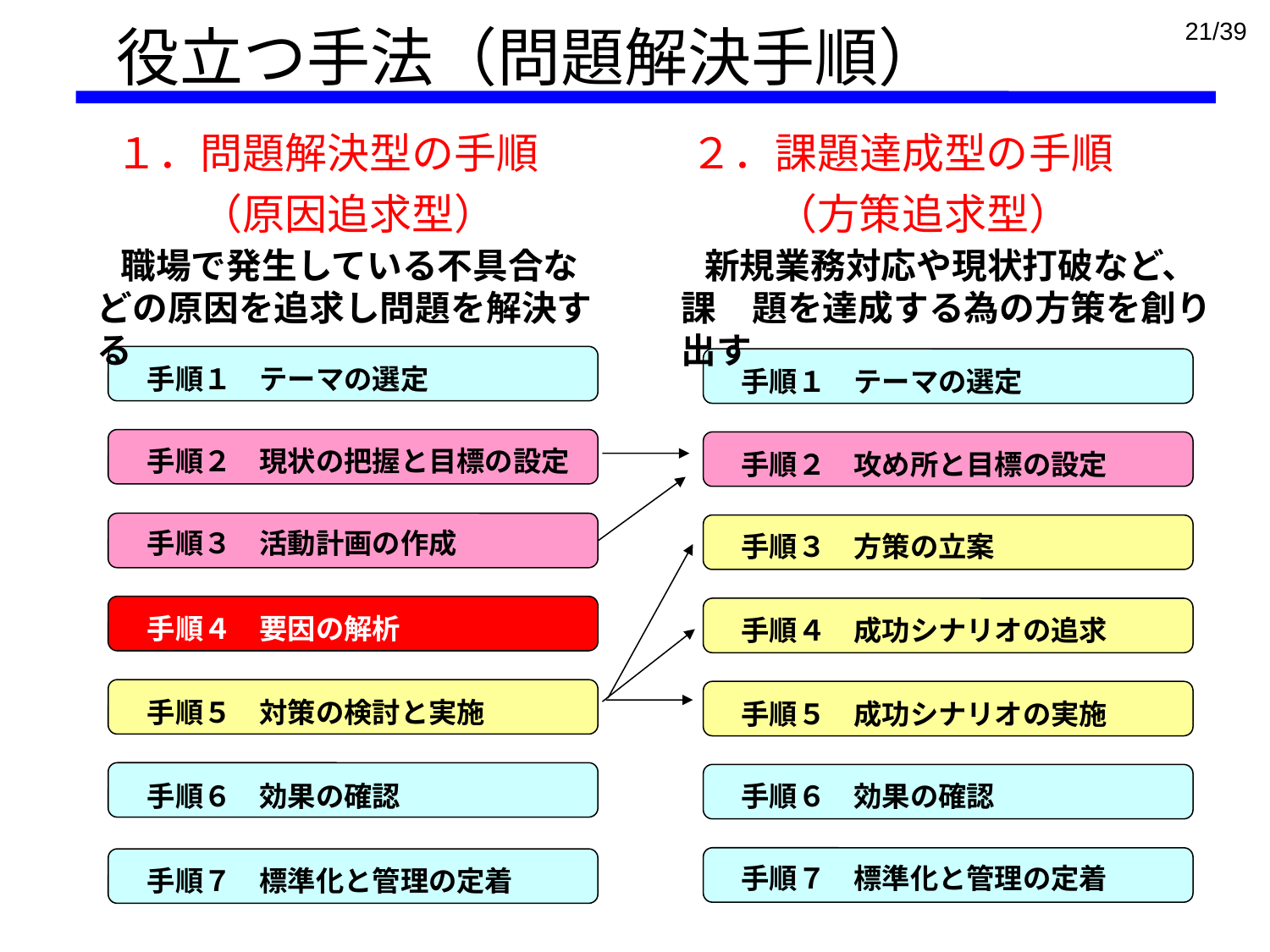

役立つ手法（問題解決手順）

１．問題解決型の手順
　　（原因追求型）
２．課題達成型の手順
　　（方策追求型）
　　職場で発生している不具合などの原因を追求し問題を解決する
　　新規業務対応や現状打破など、課　題を達成する為の方策を創り出す

　  手順１　テーマの選定

　  手順１　テーマの選定

　  手順２　現状の把握と目標の設定

　  手順２　攻め所と目標の設定

　  手順３　活動計画の作成

　  手順３　方策の立案

　  手順４　要因の解析

　  手順４　成功シナリオの追求

　  手順５　対策の検討と実施
　  手順５　成功シナリオの実施

　  手順６　効果の確認
　  手順６　効果の確認
　  手順７　標準化と管理の定着

　  手順７　標準化と管理の定着